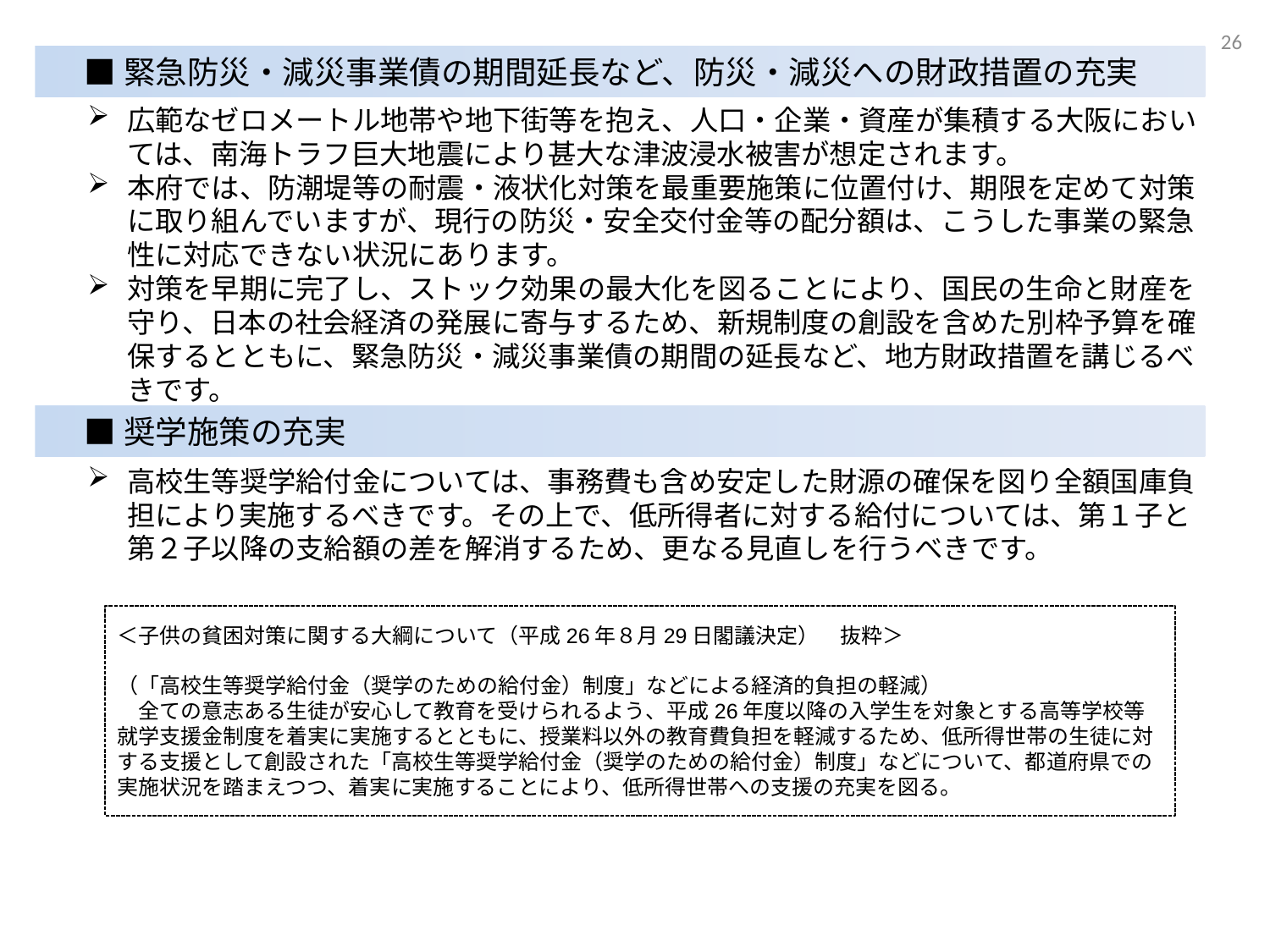

26
■緊急防災・減災事業債の期間延長など、防災・減災への財政措置の充実
広範なゼロメートル地帯や地下街等を抱え、人口・企業・資産が集積する大阪においては、南海トラフ巨大地震により甚大な津波浸水被害が想定されます。
本府では、防潮堤等の耐震・液状化対策を最重要施策に位置付け、期限を定めて対策に取り組んでいますが、現行の防災・安全交付金等の配分額は、こうした事業の緊急性に対応できない状況にあります。
対策を早期に完了し、ストック効果の最大化を図ることにより、国民の生命と財産を守り、日本の社会経済の発展に寄与するため、新規制度の創設を含めた別枠予算を確保するとともに、緊急防災・減災事業債の期間の延長など、地方財政措置を講じるべきです。
■奨学施策の充実
高校生等奨学給付金については、事務費も含め安定した財源の確保を図り全額国庫負担により実施するべきです。その上で、低所得者に対する給付については、第１子と第２子以降の支給額の差を解消するため、更なる見直しを行うべきです。
＜子供の貧困対策に関する大綱について（平成26年８月29日閣議決定）　抜粋＞

（「高校生等奨学給付金（奨学のための給付金）制度」などによる経済的負担の軽減）
　全ての意志ある生徒が安心して教育を受けられるよう、平成26年度以降の入学生を対象とする高等学校等就学支援金制度を着実に実施するとともに、授業料以外の教育費負担を軽減するため、低所得世帯の生徒に対する支援として創設された「高校生等奨学給付金（奨学のための給付金）制度」などについて、都道府県での実施状況を踏まえつつ、着実に実施することにより、低所得世帯への支援の充実を図る。